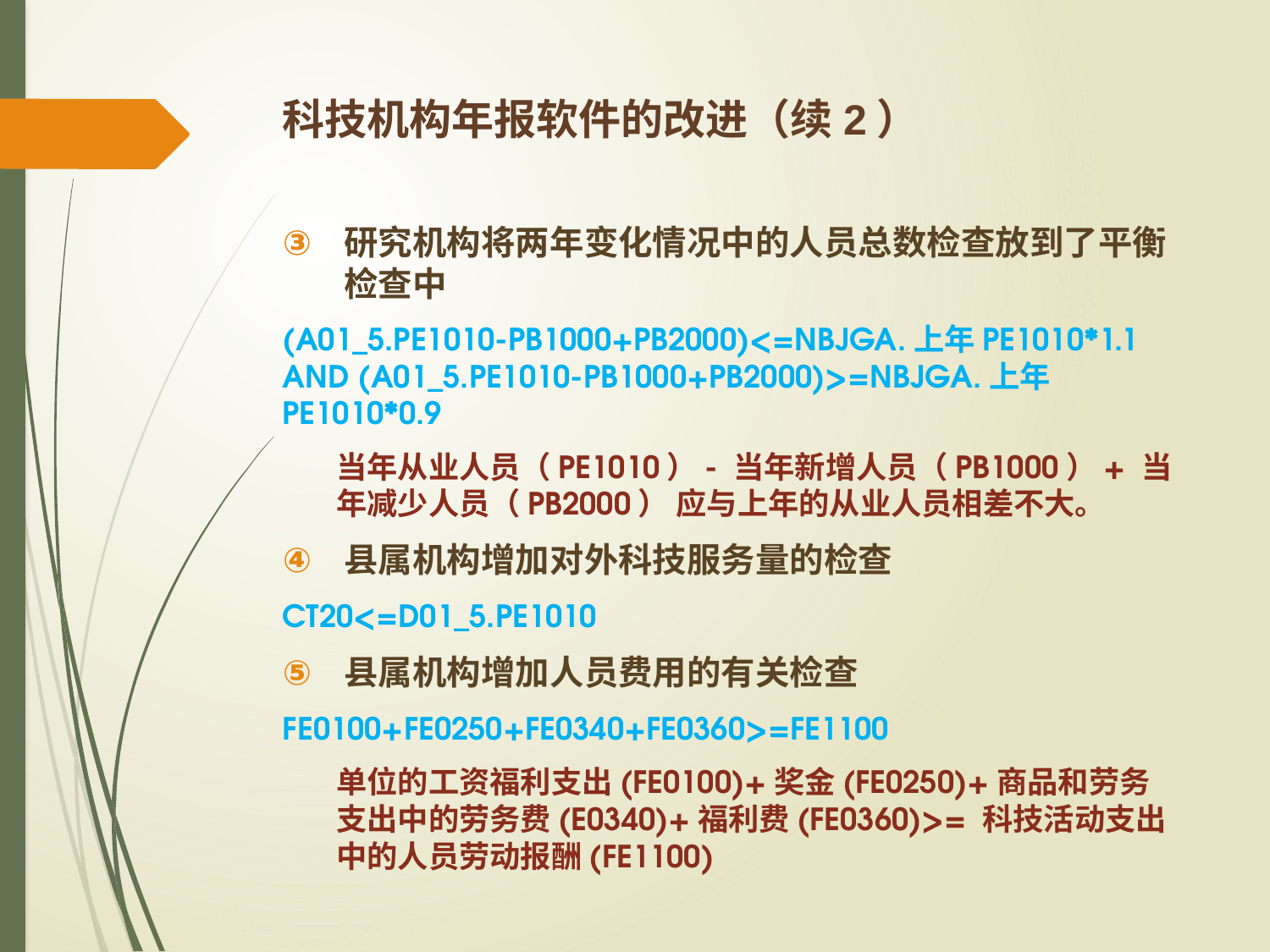

# 科技机构年报软件的改进（续2）
研究机构将两年变化情况中的人员总数检查放到了平衡检查中
(A01_5.PE1010-PB1000+PB2000)<=NBJGA.上年PE1010*1.1 AND (A01_5.PE1010-PB1000+PB2000)>=NBJGA.上年PE1010*0.9
当年从业人员（PE1010）- 当年新增人员（PB1000）+ 当年减少人员（PB2000） 应与上年的从业人员相差不大。
县属机构增加对外科技服务量的检查
CT20<=D01_5.PE1010
县属机构增加人员费用的有关检查
FE0100+FE0250+FE0340+FE0360>=FE1100
单位的工资福利支出(FE0100)+奖金(FE0250)+商品和劳务支出中的劳务费(E0340)+福利费(FE0360)>= 科技活动支出中的人员劳动报酬(FE1100)